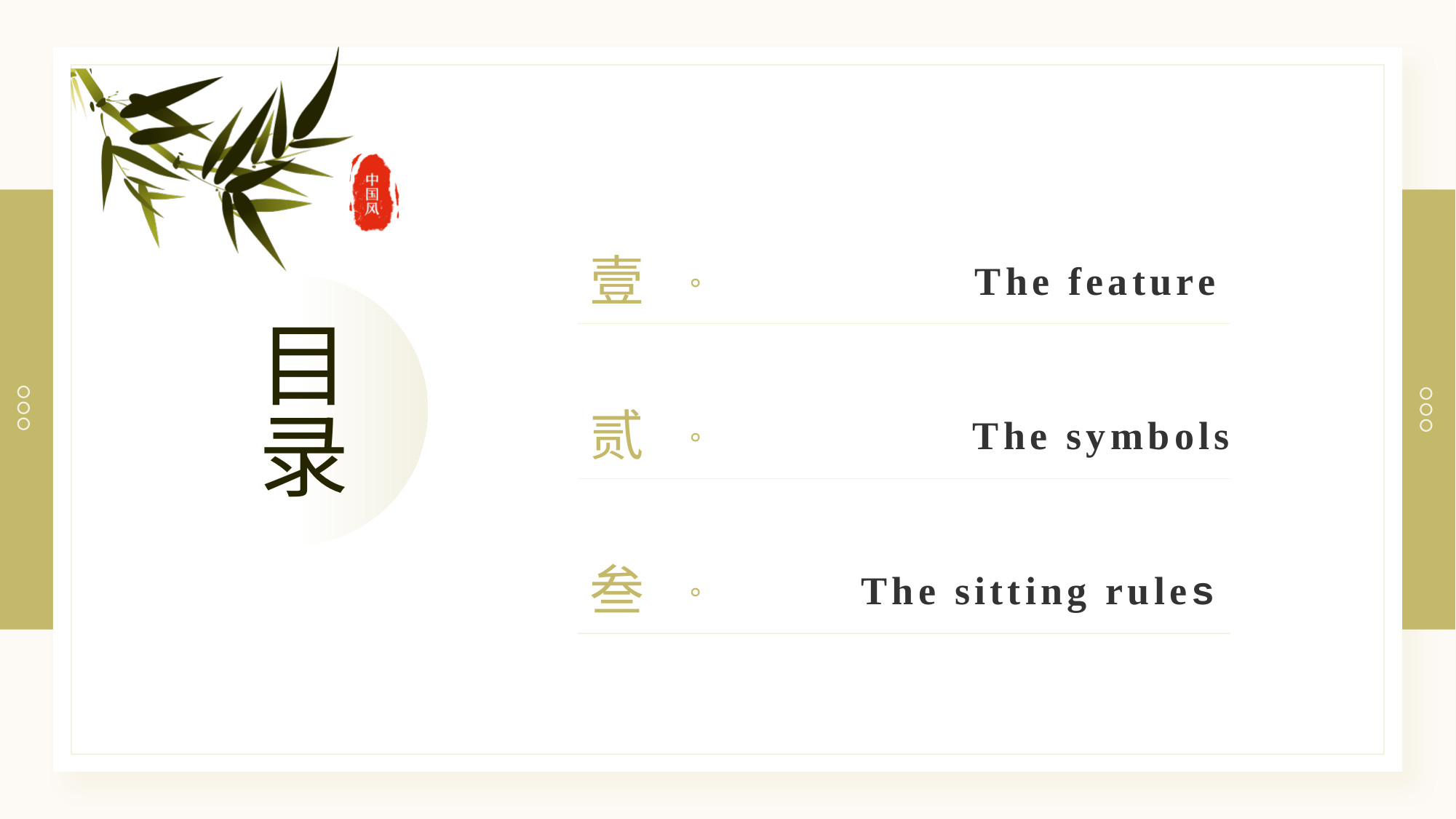

壹
The feature

# 目录
贰
The symbols

叁
The sitting rules